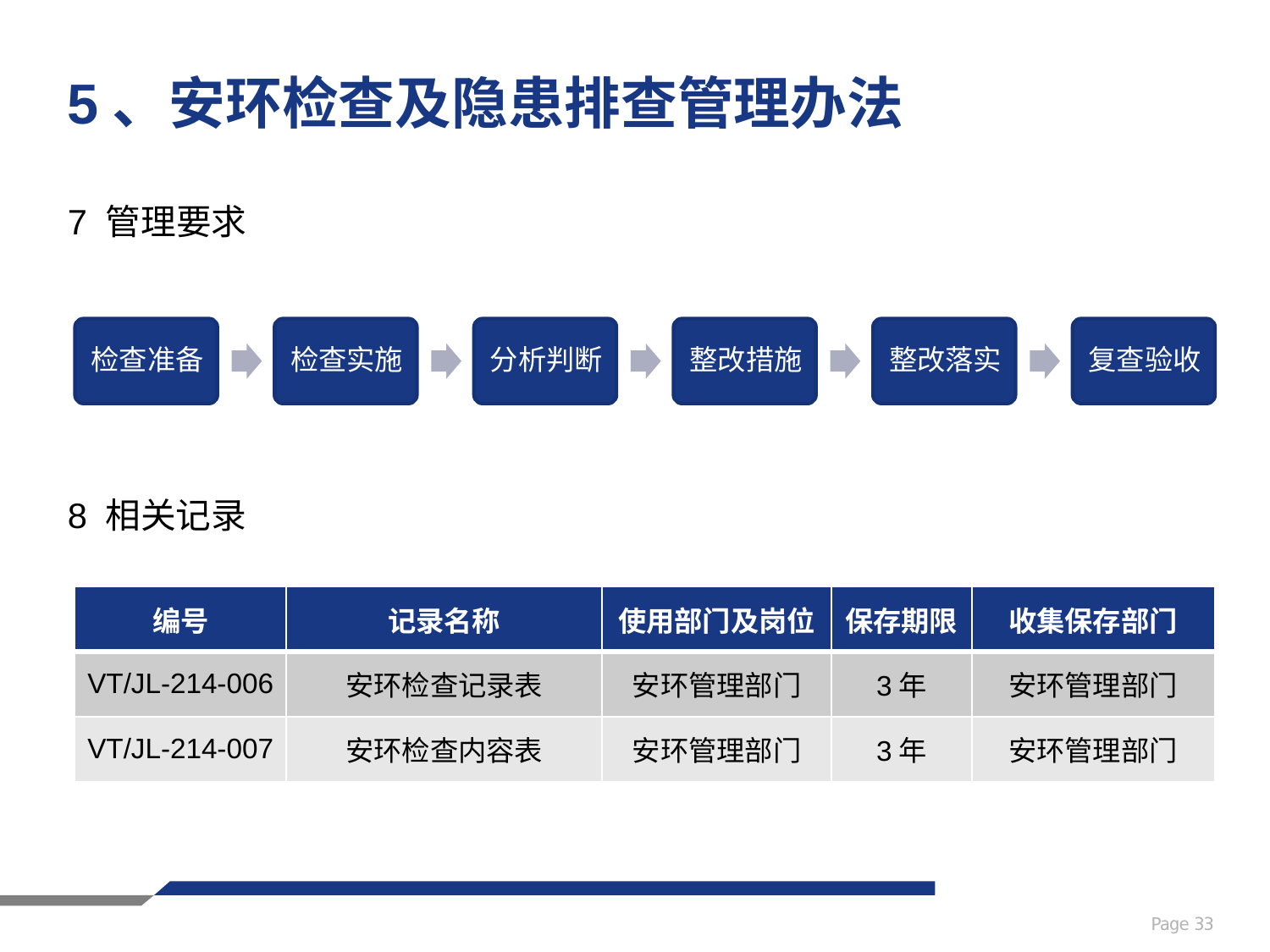

# 5、安环检查及隐患排查管理办法
7 管理要求
检查准备

检查实施

分析判断

整改措施

整改落实

复查验收
8 相关记录
| 编号 | 记录名称 | 使用部门及岗位 | 保存期限 | 收集保存部门 |
| --- | --- | --- | --- | --- |
| VT/JL-214-006 | 安环检查记录表 | 安环管理部门 | 3年 | 安环管理部门 |
| VT/JL-214-007 | 安环检查内容表 | 安环管理部门 | 3年 | 安环管理部门 |
Page 33